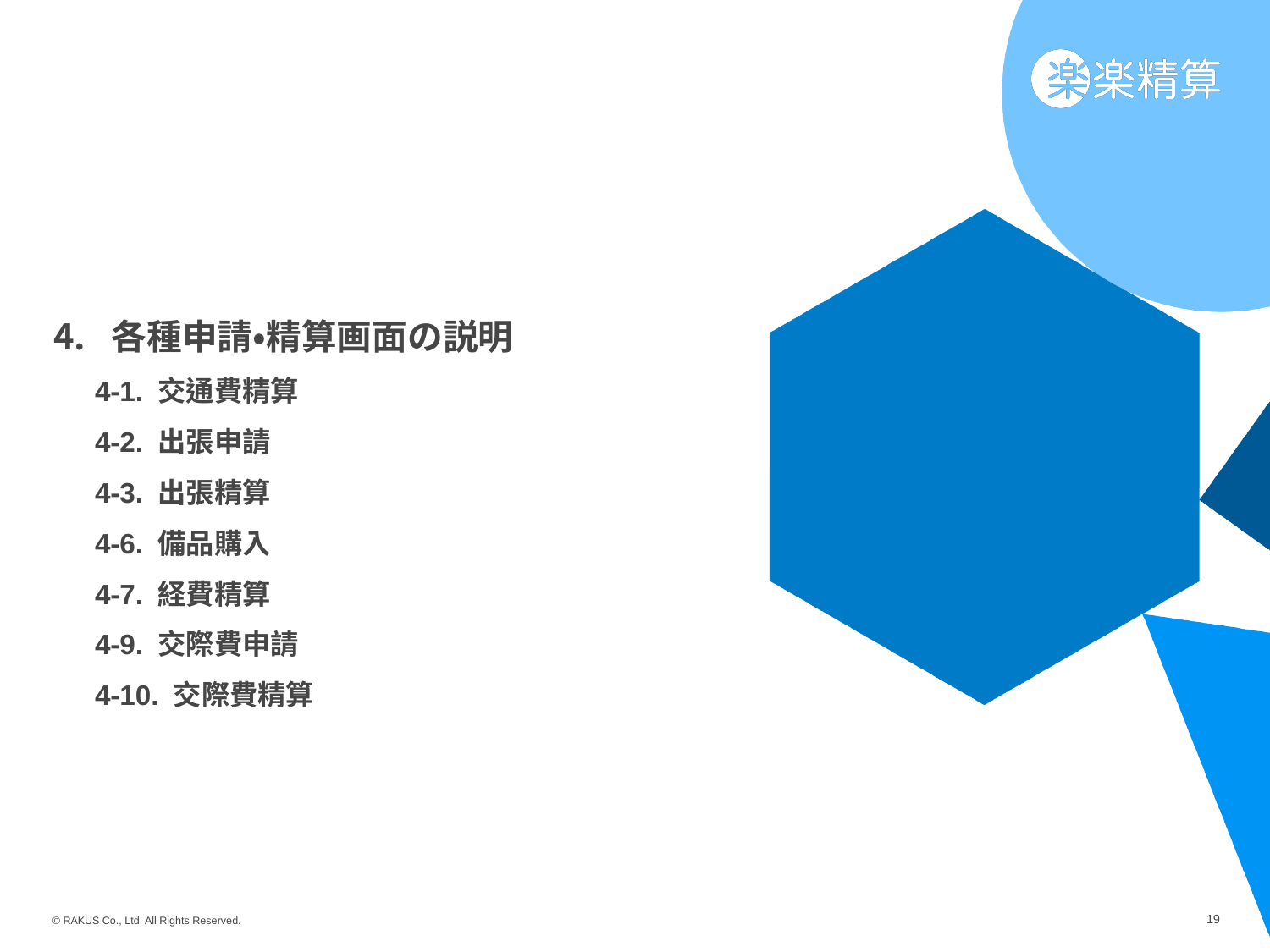

各種申請・精算画面の説明
4-1. 交通費精算
4-2. 出張申請　
4-3. 出張精算
4-6. 備品購入
4-7. 経費精算
4-9. 交際費申請　
4-10. 交際費精算
19